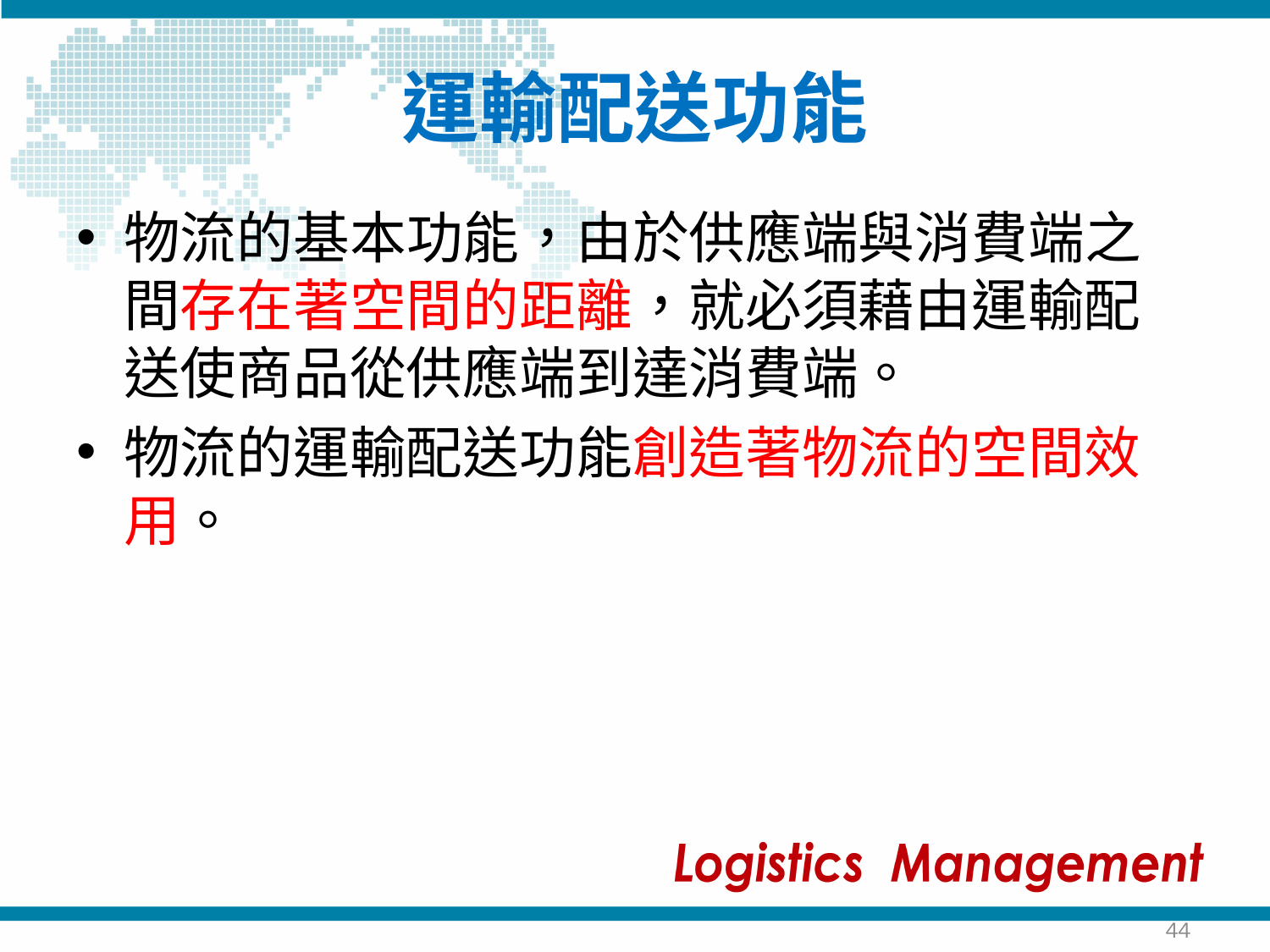

# 運輸配送功能
物流的基本功能，由於供應端與消費端之間存在著空間的距離，就必須藉由運輸配送使商品從供應端到達消費端。
物流的運輸配送功能創造著物流的空間效用。

44